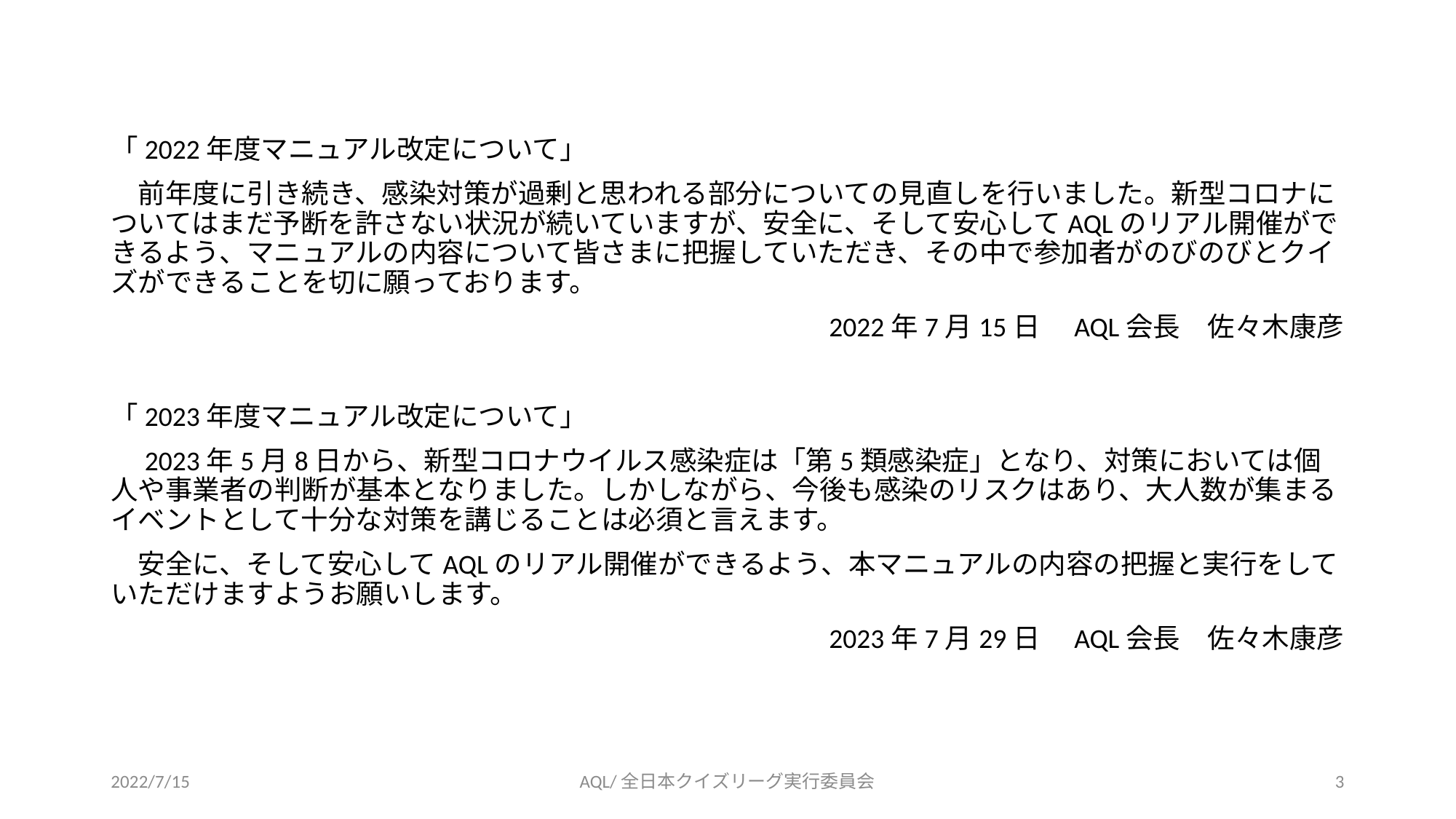

「2022年度マニュアル改定について」
　前年度に引き続き、感染対策が過剰と思われる部分についての見直しを行いました。新型コロナについてはまだ予断を許さない状況が続いていますが、安全に、そして安心してAQLのリアル開催ができるよう、マニュアルの内容について皆さまに把握していただき、その中で参加者がのびのびとクイズができることを切に願っております。
2022年7月15日　AQL会長　佐々木康彦

「2023年度マニュアル改定について」
　2023年5月8日から、新型コロナウイルス感染症は「第5類感染症」となり、対策においては個人や事業者の判断が基本となりました。しかしながら、今後も感染のリスクはあり、大人数が集まるイベントとして十分な対策を講じることは必須と言えます。
　安全に、そして安心してAQLのリアル開催ができるよう、本マニュアルの内容の把握と実行をしていただけますようお願いします。
2023年7月29日　AQL会長　佐々木康彦
2022/7/15
AQL/全日本クイズリーグ実行委員会
3